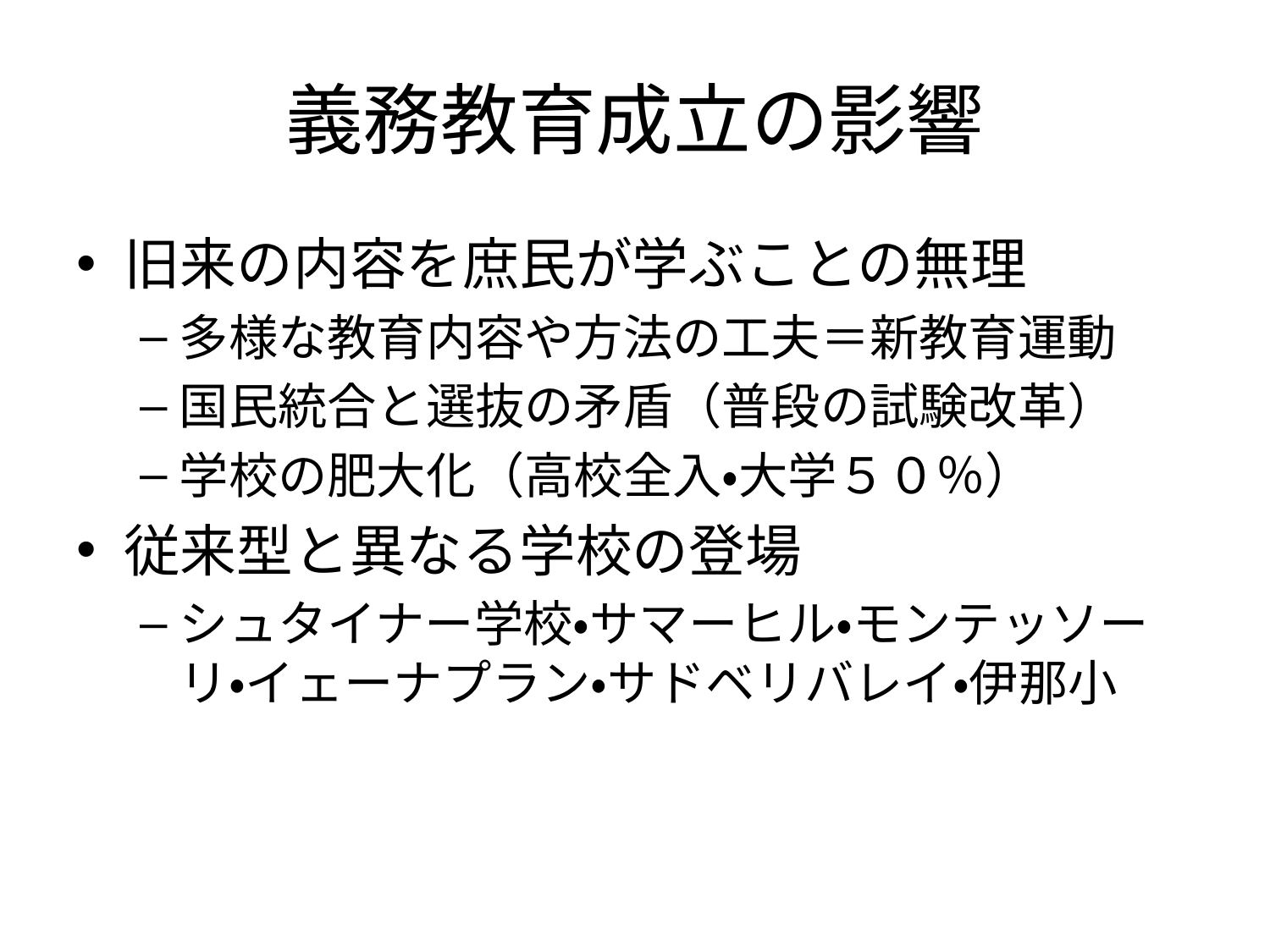

# 義務教育成立の影響
旧来の内容を庶民が学ぶことの無理
多様な教育内容や方法の工夫＝新教育運動
国民統合と選抜の矛盾（普段の試験改革）
学校の肥大化（高校全入・大学５０％）
従来型と異なる学校の登場
シュタイナー学校・サマーヒル・モンテッソーリ・イェーナプラン・サドベリバレイ・伊那小